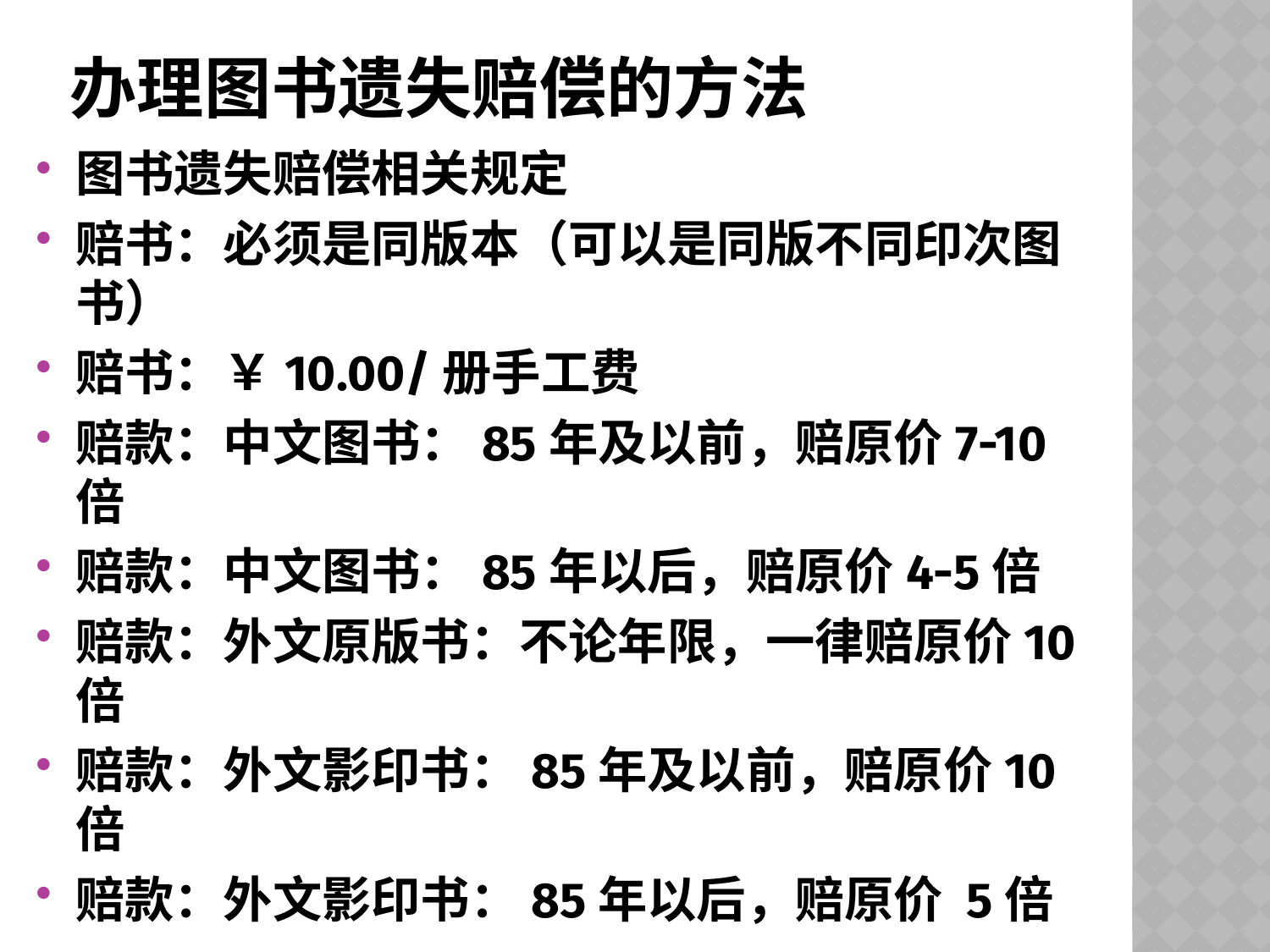

# 办理图书遗失赔偿的方法
图书遗失赔偿相关规定
赔书：必须是同版本（可以是同版不同印次图书）
赔书：￥10.00/册手工费
赔款：中文图书：85年及以前，赔原价7-10倍
赔款：中文图书：85年以后，赔原价4-5倍
赔款：外文原版书：不论年限，一律赔原价10倍
赔款：外文影印书：85年及以前，赔原价10倍
赔款：外文影印书：85年以后，赔原价 5倍